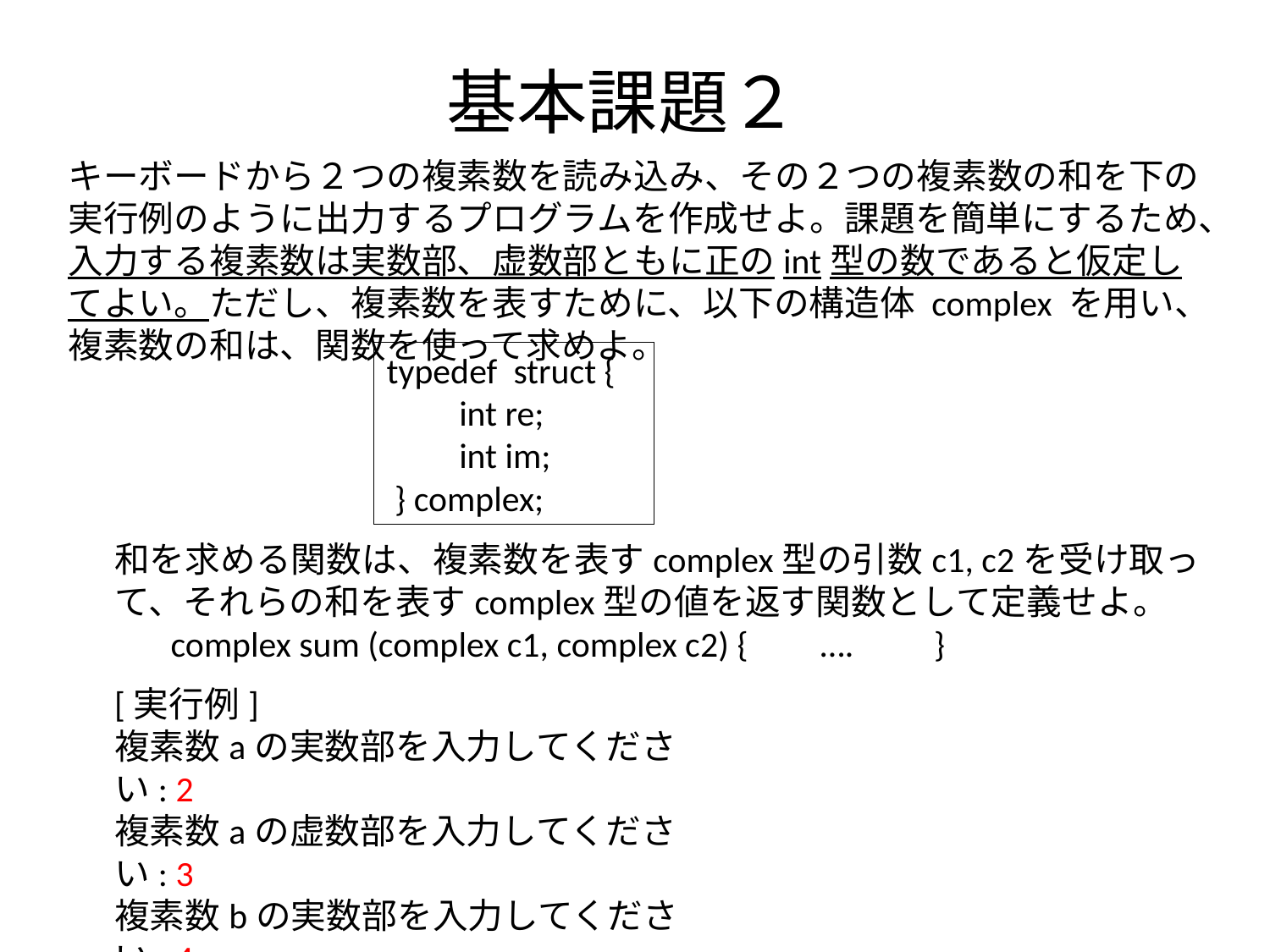

# 基本課題２
キーボードから２つの複素数を読み込み、その２つの複素数の和を下の実行例のように出力するプログラムを作成せよ。課題を簡単にするため、入力する複素数は実数部、虚数部ともに正のint型の数であると仮定してよい。ただし、複素数を表すために、以下の構造体 complex を用い、複素数の和は、関数を使って求めよ。
typedef  struct {
         int re;
         int im;
 } complex;
和を求める関数は、複素数を表すcomplex型の引数c1, c2を受け取って、それらの和を表すcomplex型の値を返す関数として定義せよ。
       complex sum (complex c1, complex c2) {         ….          }
[実行例]
複素数aの実数部を入力してください: 2
複素数aの虚数部を入力してください: 3
複素数bの実数部を入力してください: 4
複素数bの虚数部を入力してください: 5
a + b = 6 + 8i です。